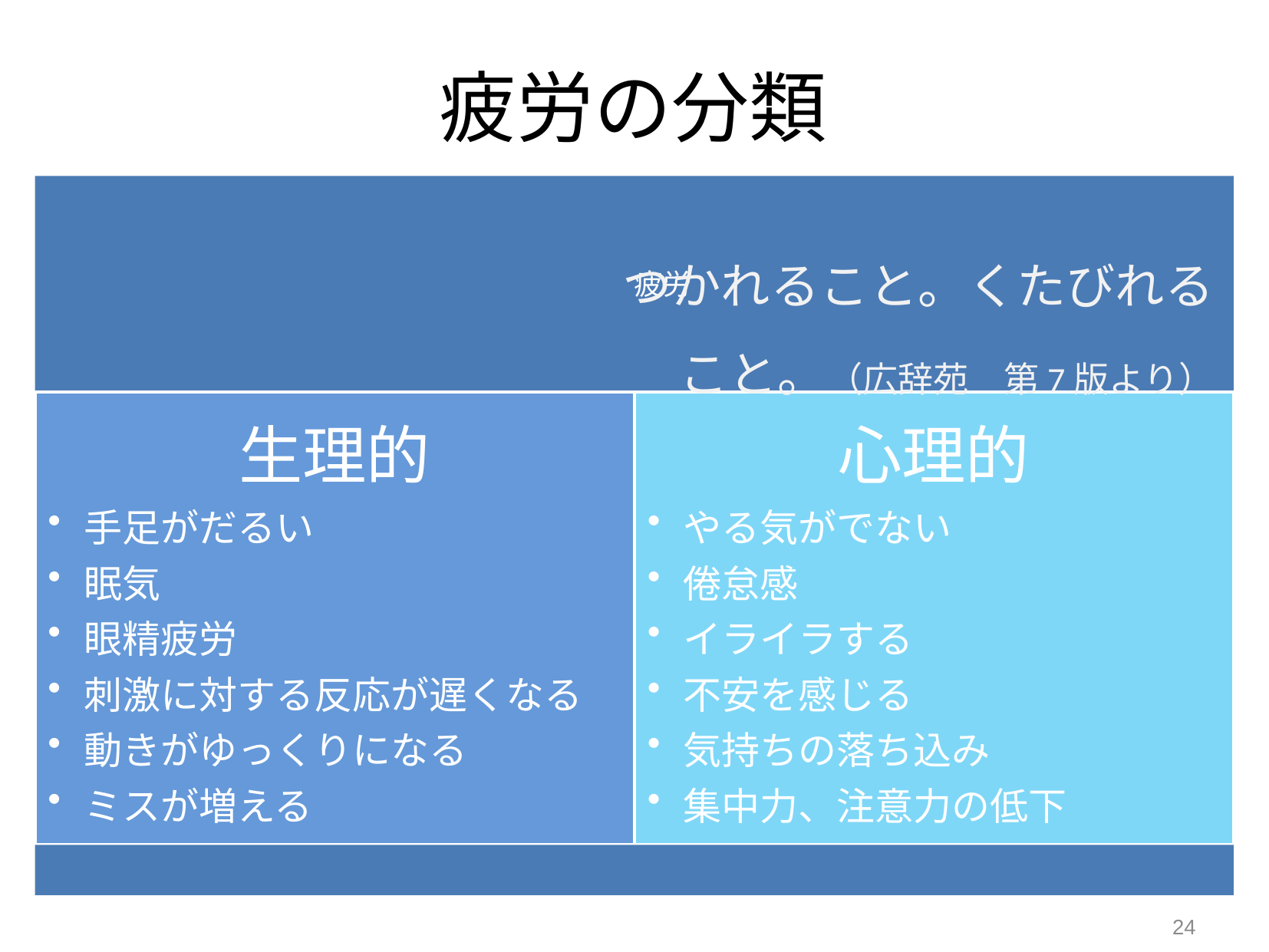

# 疲労の分類
　　疲労
生理的
心理的
手足がだるい
眠気
眼精疲労
刺激に対する反応が遅くなる
動きがゆっくりになる
ミスが増える
やる気がでない
倦怠感
イライラする
不安を感じる
気持ちの落ち込み
集中力、注意力の低下
つかれること。くたびれること。（広辞苑　第7版より）
24